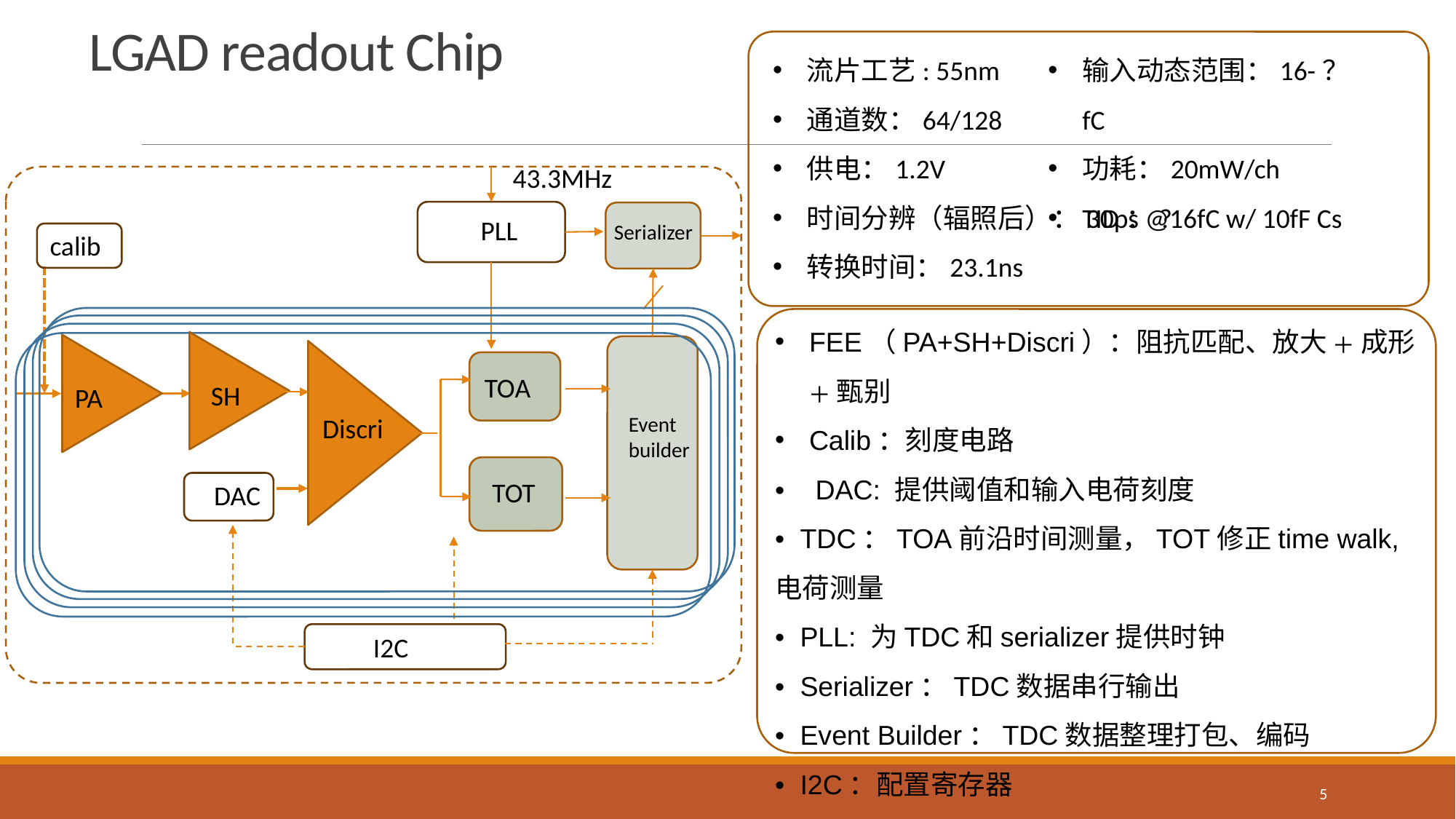

# LGAD readout Chip

输入动态范围：16-？fC
功耗：20mW/ch
TID：?
流片工艺: 55nm
通道数：64/128
供电：1.2V
时间分辨（辐照后）：30ps @16fC w/ 10fF Cs
转换时间：23.1ns
43.3MHz

PLL
Serializer

calib
FEE（PA+SH+Discri）：阻抗匹配、放大+成形+甄别
Calib：刻度电路
•    DAC: 提供阈值和输入电荷刻度
•  TDC：TOA前沿时间测量，TOT修正time walk,电荷测量
•  PLL: 为TDC和serializer提供时钟
•  Serializer：TDC数据串行输出
•  Event Builder：TDC数据整理打包、编码
•  I2C：配置寄存器

TOA
SH
PA

Event builder
Discri

TOT

DAC

I2C
5